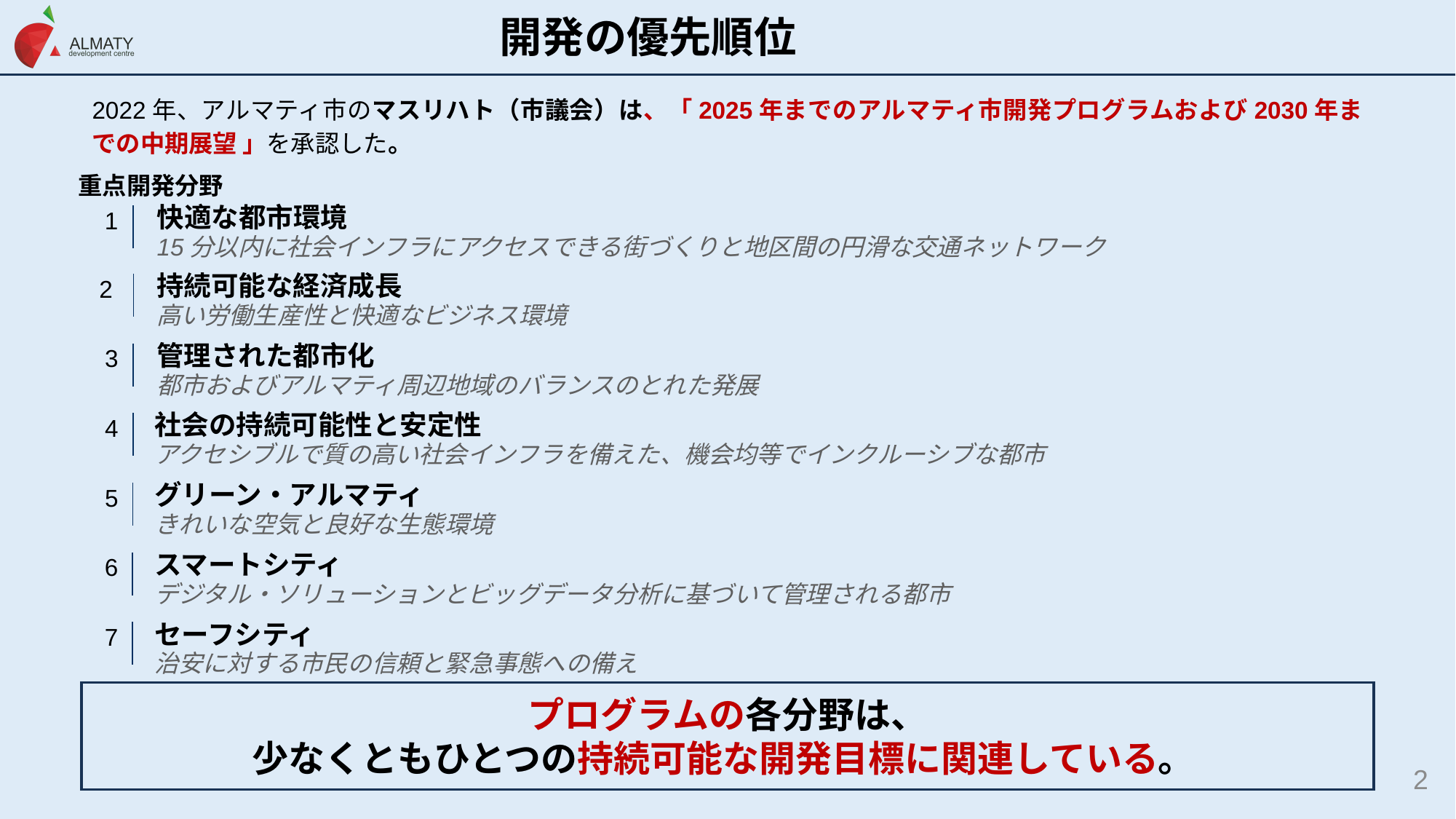

開発の優先順位
2022年、アルマティ市のマスリハト（市議会）は、「2025年までのアルマティ市開発プログラムおよび2030年までの中期展望 」を承認した。
重点開発分野
1
快適な都市環境
15分以内に社会インフラにアクセスできる街づくりと地区間の円滑な交通ネットワーク
2
持続可能な経済成長
高い労働生産性と快適なビジネス環境
3
管理された都市化
都市およびアルマティ周辺地域のバランスのとれた発展
4
社会の持続可能性と安定性
アクセシブルで質の高い社会インフラを備えた、機会均等でインクルーシブな都市
5
グリーン・アルマティ
きれいな空気と良好な生態環境
6
スマートシティ
デジタル・ソリューションとビッグデータ分析に基づいて管理される都市
7
セーフシティ
治安に対する市民の信頼と緊急事態への備え

プログラムの各分野は、
少なくともひとつの持続可能な開発目標に関連している。
2